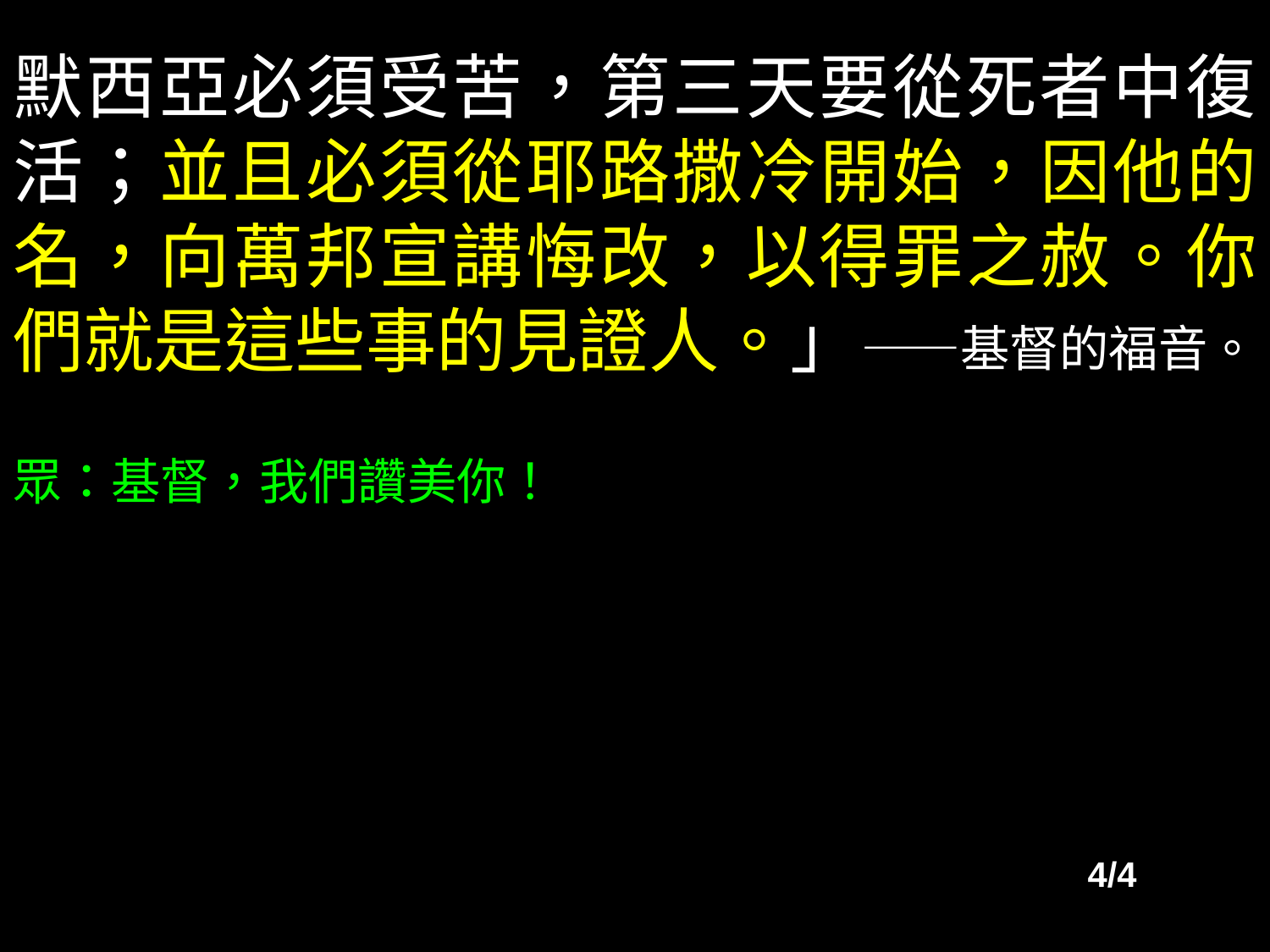

默西亞必須受苦，第三天要從死者中復活；並且必須從耶路撒冷開始，因他的名，向萬邦宣講悔改，以得罪之赦。你們就是這些事的見證人。」——基督的福音。
眾：基督，我們讚美你！

4/4